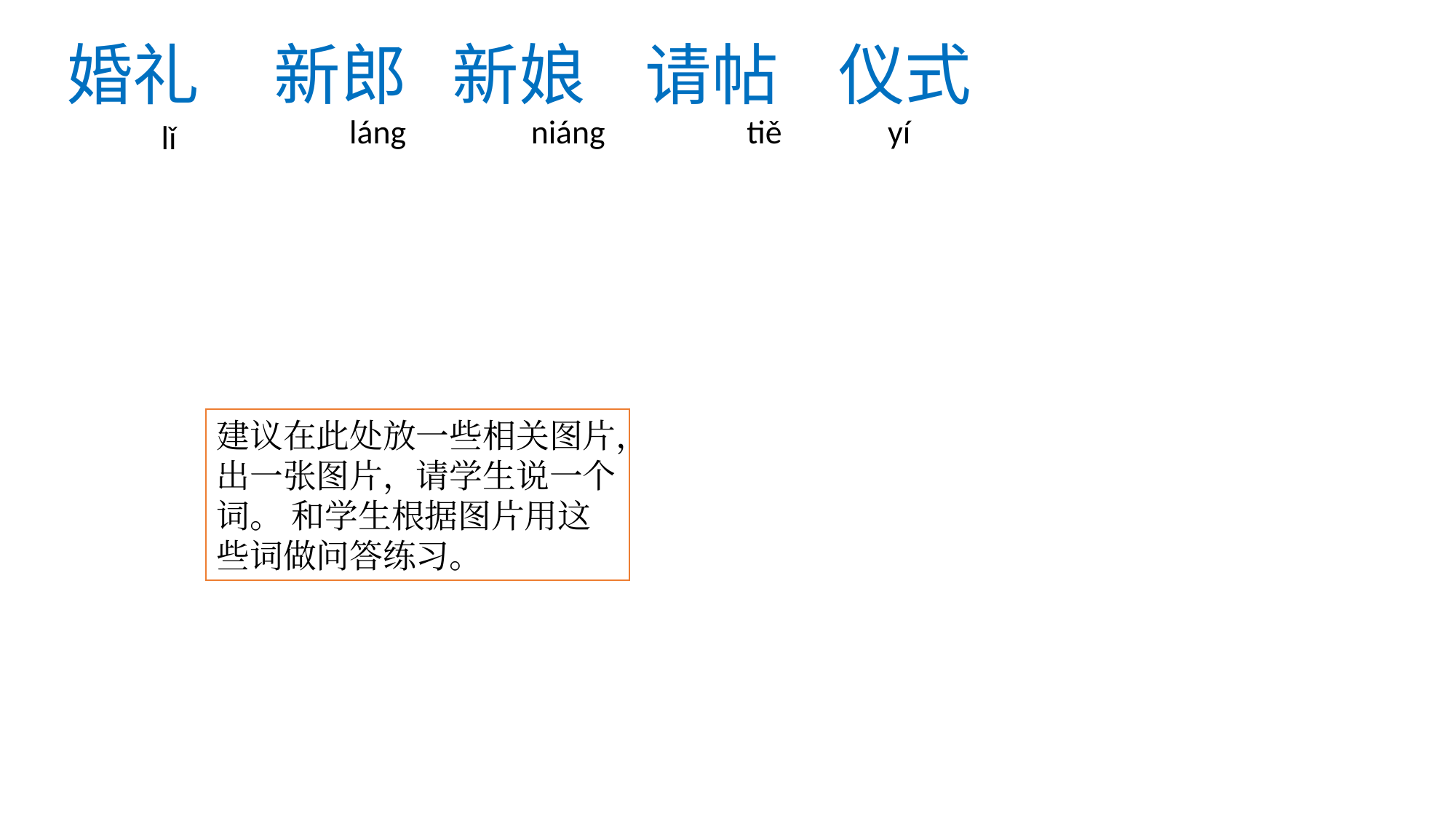

# 婚礼     新郎   新娘    请帖    仪式
tiě
láng
niáng
yí
lǐ
建议在此处放一些相关图片，出一张图片，请学生说一个词。 和学生根据图片用这些词做问答练习。